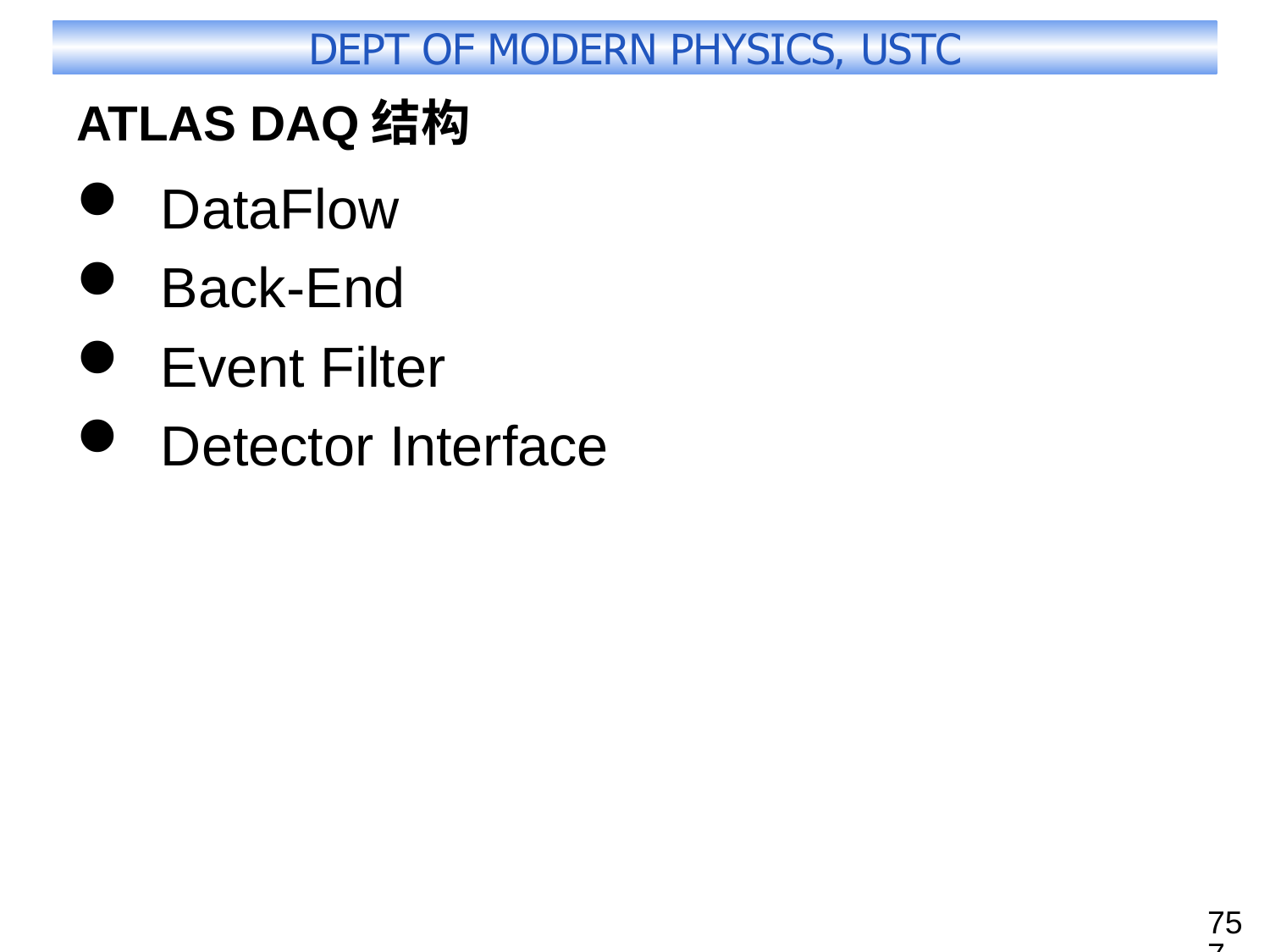

# ATLAS DAQ结构
DataFlow
Back-End
Event Filter
Detector Interface
757